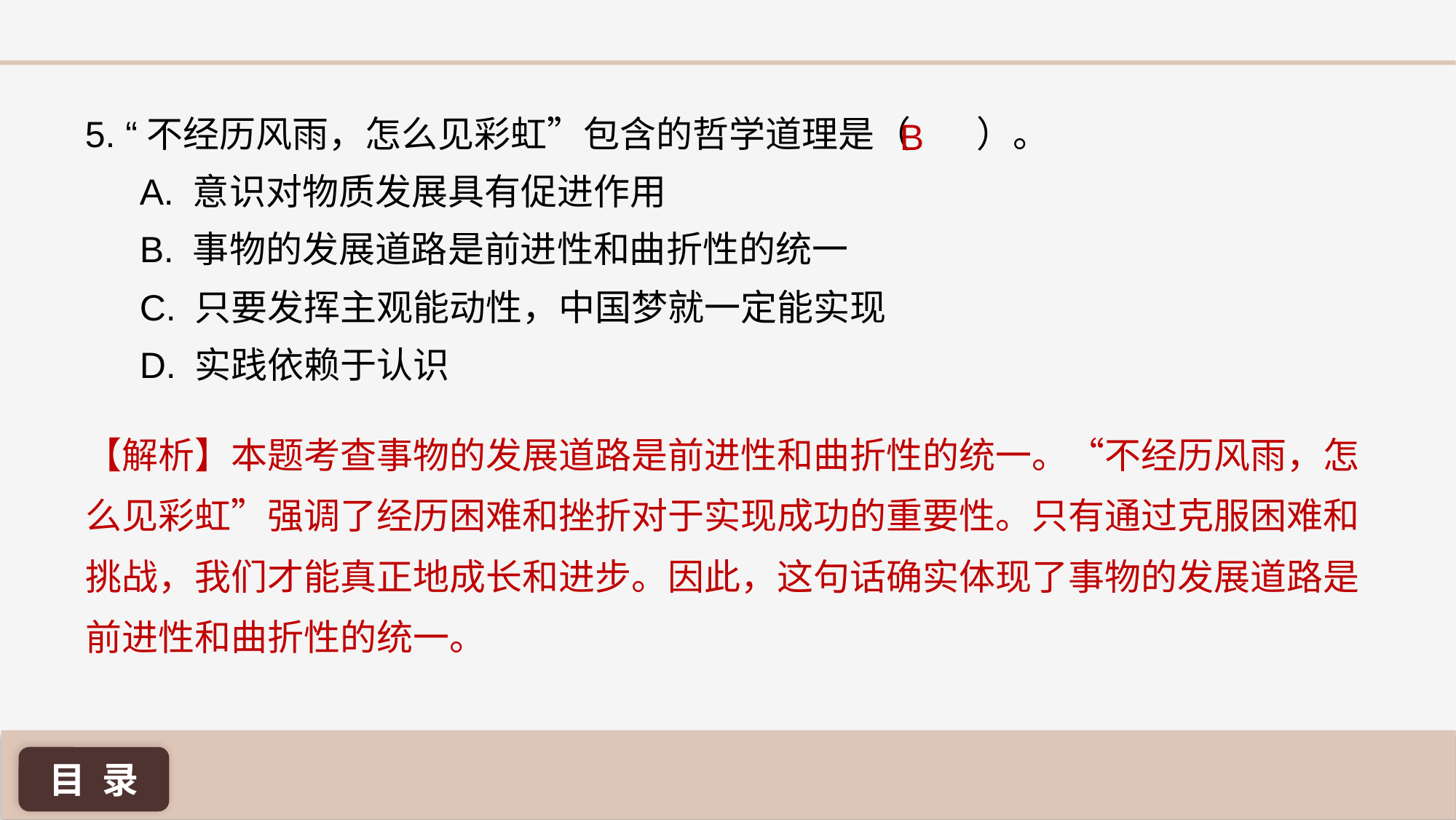

B
5. “不经历风雨，怎么见彩虹”包含的哲学道理是（        ）。
A. 意识对物质发展具有促进作用
B. 事物的发展道路是前进性和曲折性的统一
C. 只要发挥主观能动性，中国梦就一定能实现
D. 实践依赖于认识
【解析】本题考查事物的发展道路是前进性和曲折性的统一。“不经历风雨，怎么见彩虹”强调了经历困难和挫折对于实现成功的重要性。只有通过克服困难和挑战，我们才能真正地成长和进步。因此，这句话确实体现了事物的发展道路是前进性和曲折性的统一。